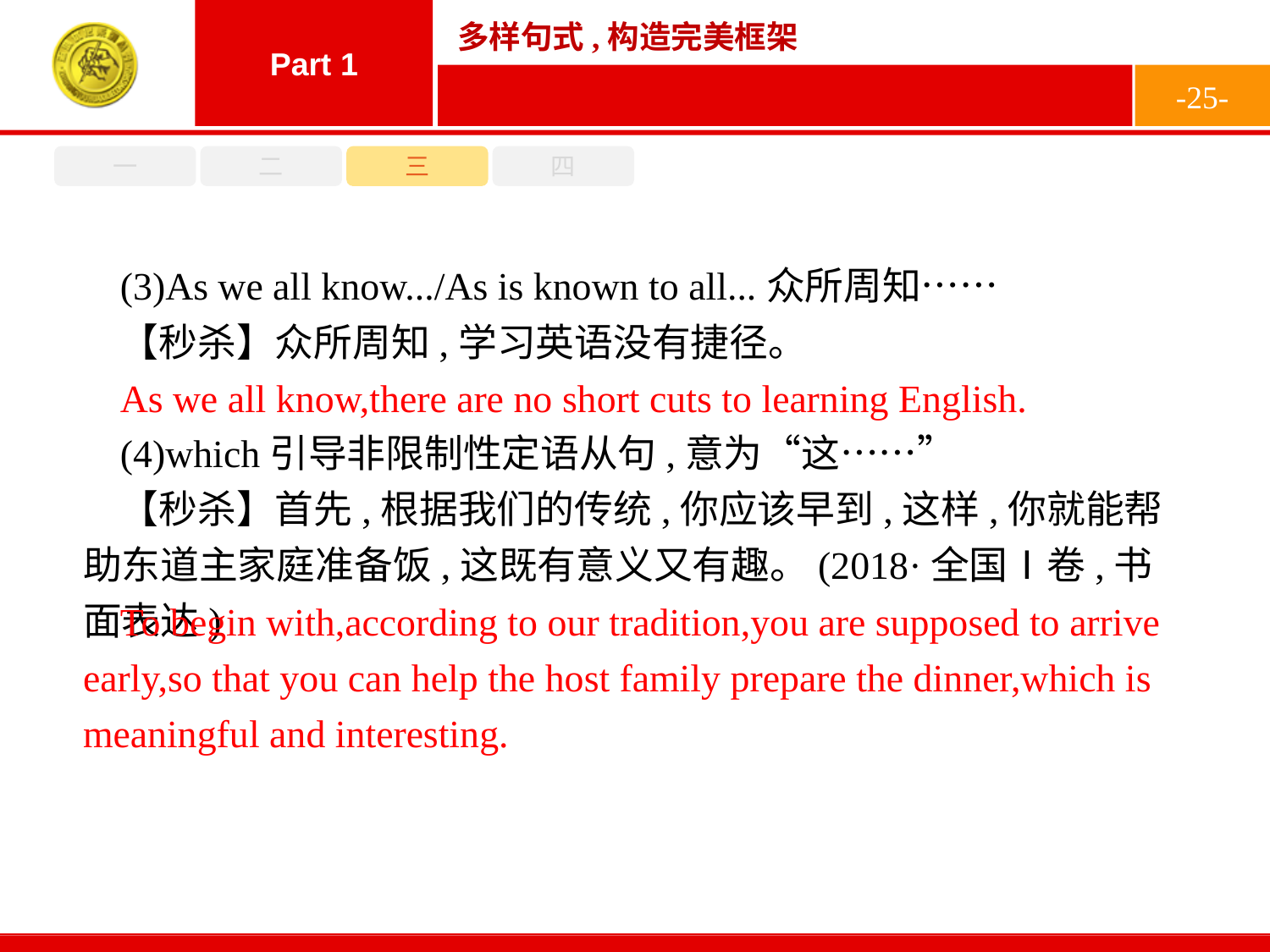

-25-
一
二
三
四
(3)As we all know.../As is known to all...众所周知……
【秒杀】众所周知,学习英语没有捷径。

(4)which引导非限制性定语从句,意为“这……”
【秒杀】首先,根据我们的传统,你应该早到,这样,你就能帮助东道主家庭准备饭,这既有意义又有趣。(2018·全国Ⅰ卷,书面表达)
As we all know,there are no short cuts to learning English.

To begin with,according to our tradition,you are supposed to arrive early,so that you can help the host family prepare the dinner,which is meaningful and interesting.